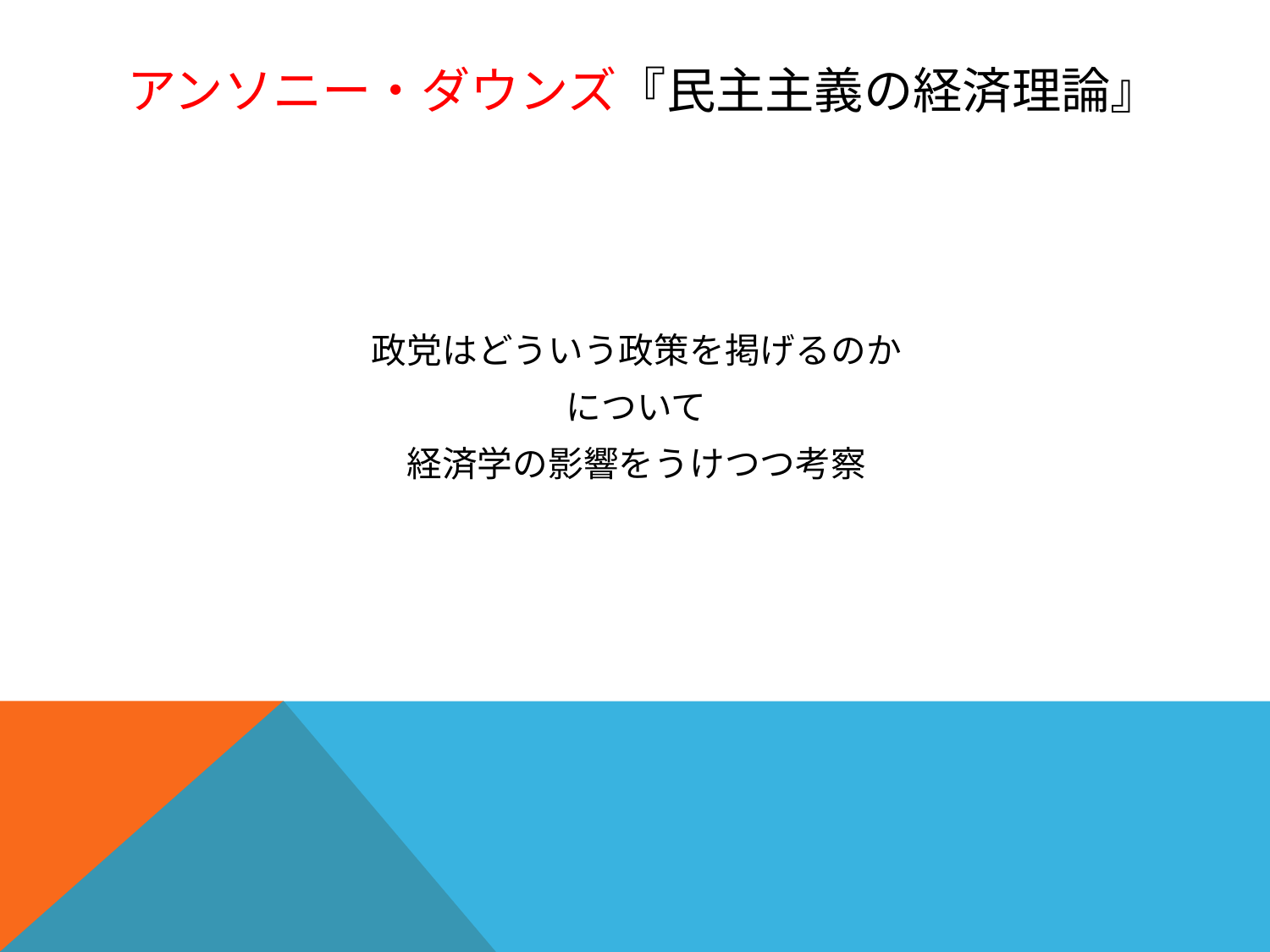

# アンソニー・ダウンズ『民主主義の経済理論』

政党はどういう政策を掲げるのか
について
経済学の影響をうけつつ考察